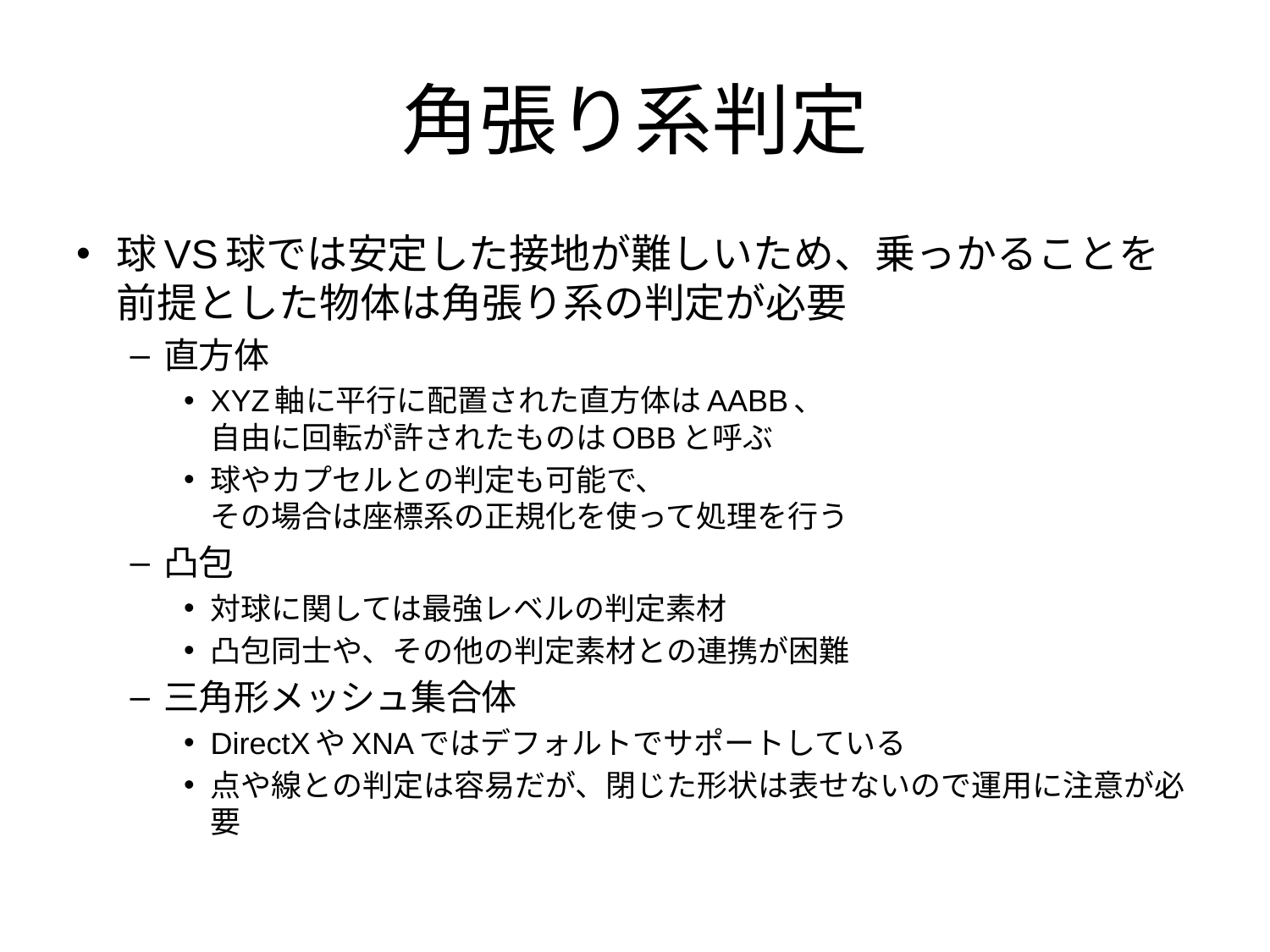

# 角張り系判定
球VS球では安定した接地が難しいため、乗っかることを前提とした物体は角張り系の判定が必要
直方体
XYZ軸に平行に配置された直方体はAABB、
自由に回転が許されたものはOBBと呼ぶ
球やカプセルとの判定も可能で、
その場合は座標系の正規化を使って処理を行う
凸包
対球に関しては最強レベルの判定素材
凸包同士や、その他の判定素材との連携が困難
三角形メッシュ集合体
DirectXやXNAではデフォルトでサポートしている
点や線との判定は容易だが、閉じた形状は表せないので運用に注意が必要